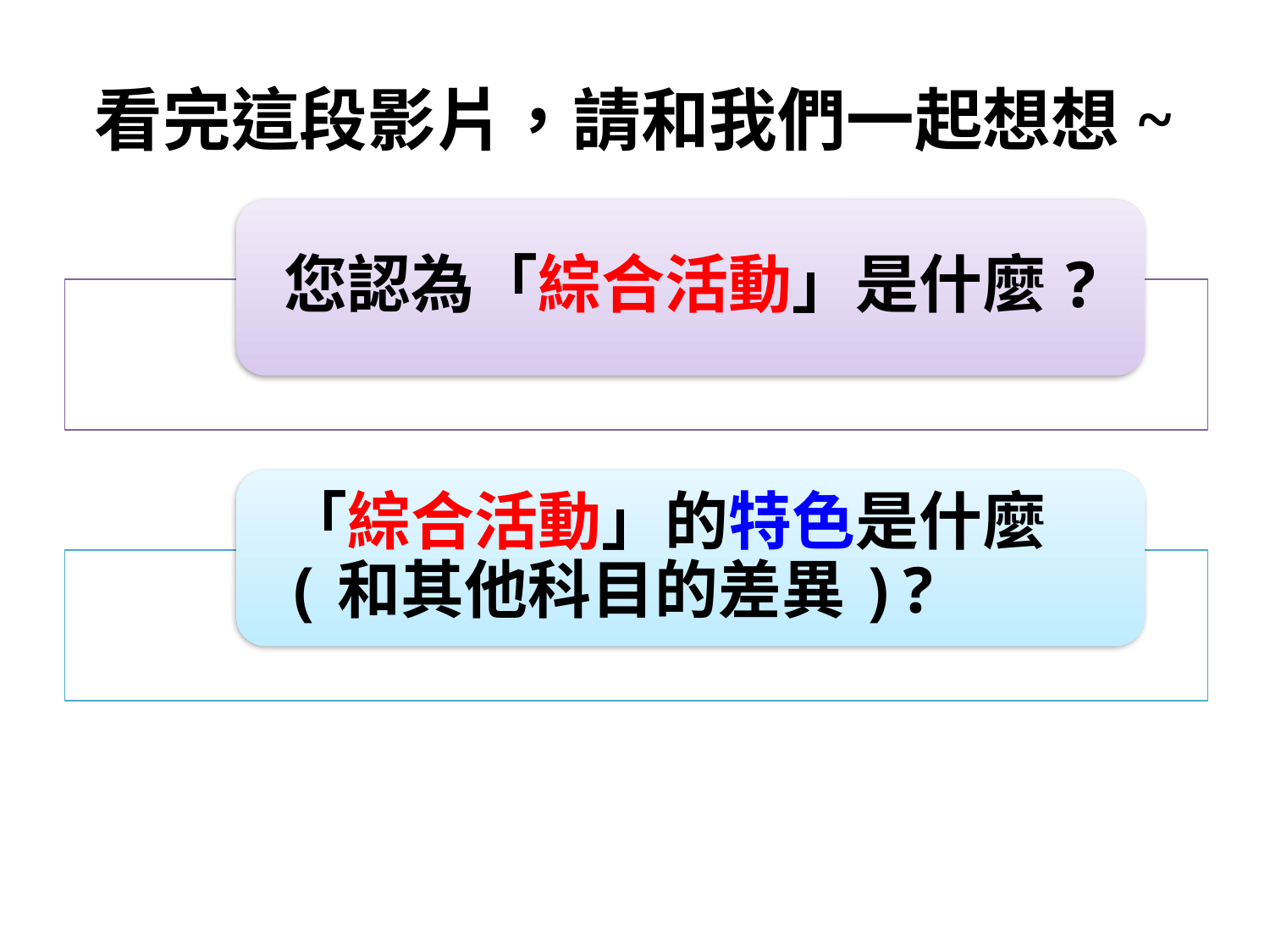

# 看完這段影片，請和我們一起想想~
您認為「綜合活動」是什麼?
「綜合活動」的特色是什麼
(和其他科目的差異)?